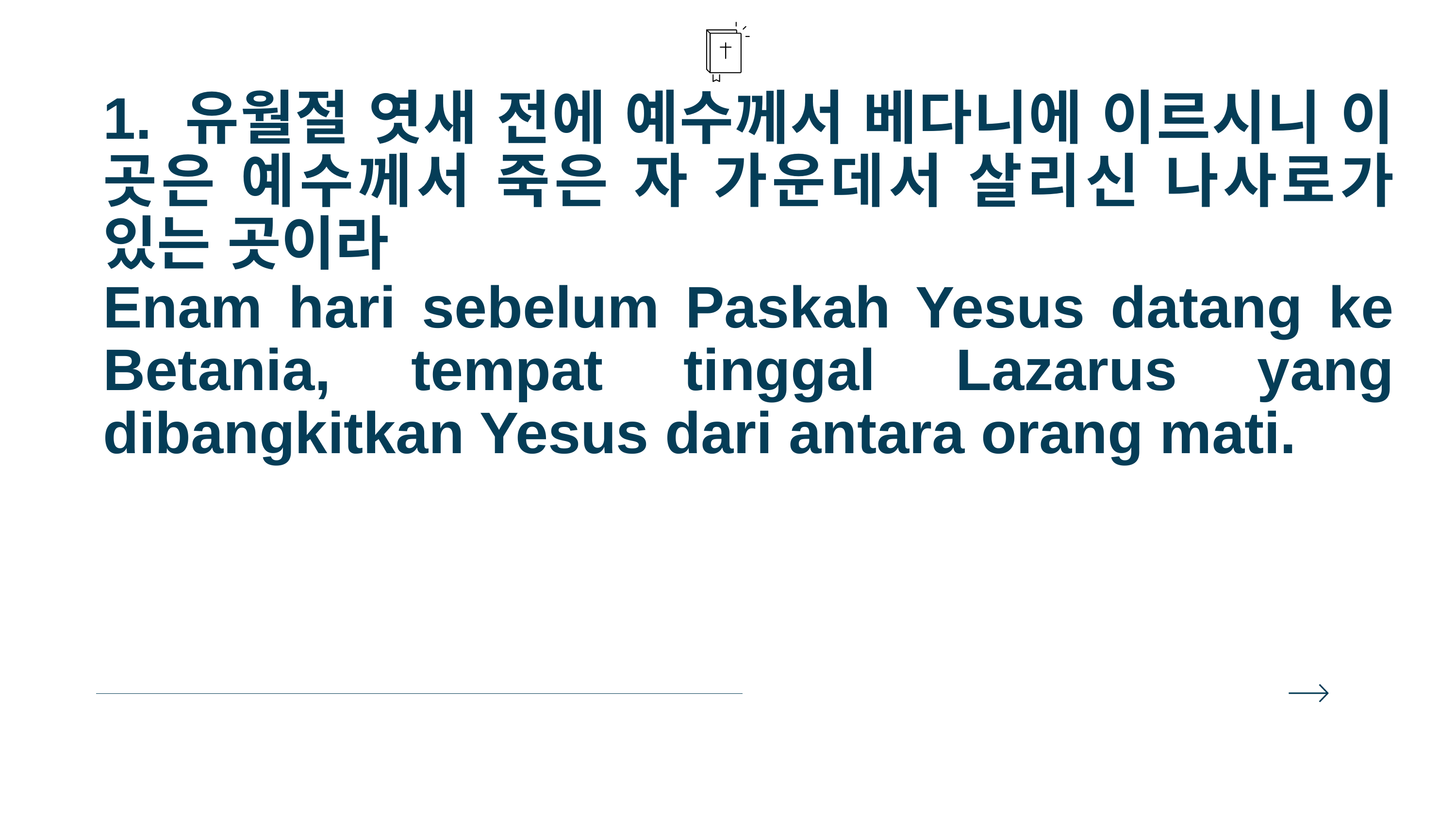

1. 유월절 엿새 전에 예수께서 베다니에 이르시니 이 곳은 예수께서 죽은 자 가운데서 살리신 나사로가 있는 곳이라
Enam hari sebelum Paskah Yesus datang ke Betania, tempat tinggal Lazarus yang dibangkitkan Yesus dari antara orang mati.